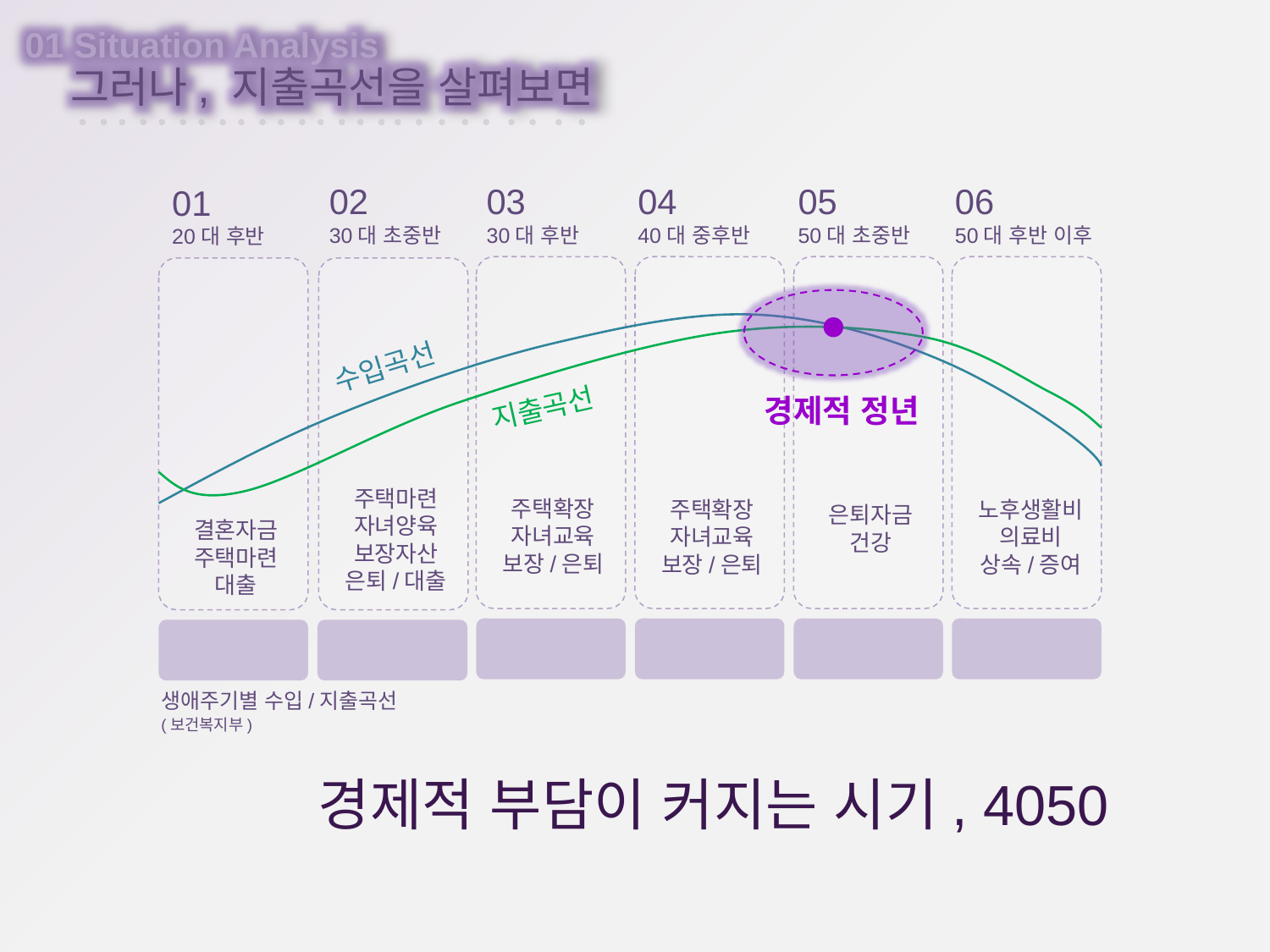

01 Situation Analysis
   그러나, 지출곡선을 살펴보면

02
30대 초중반
03
30대 후반
04
40대 중후반
05
50대 초중반
06
50대 후반 이후
01
20대 후반

수입곡선
지출곡선
경제적 정년
주택마련
자녀양육
보장자산
은퇴/대출
주택확장
자녀교육
보장/은퇴
주택확장
자녀교육
보장/은퇴
노후생활비
의료비
상속/증여
은퇴자금
건강
결혼자금
주택마련
대출
자녀양육기
자녀성장기
은퇴준비기
은퇴생활기
결혼준비기
신혼기
생애주기별 수입/지출곡선
(보건복지부)
경제적 부담이 커지는 시기, 4050